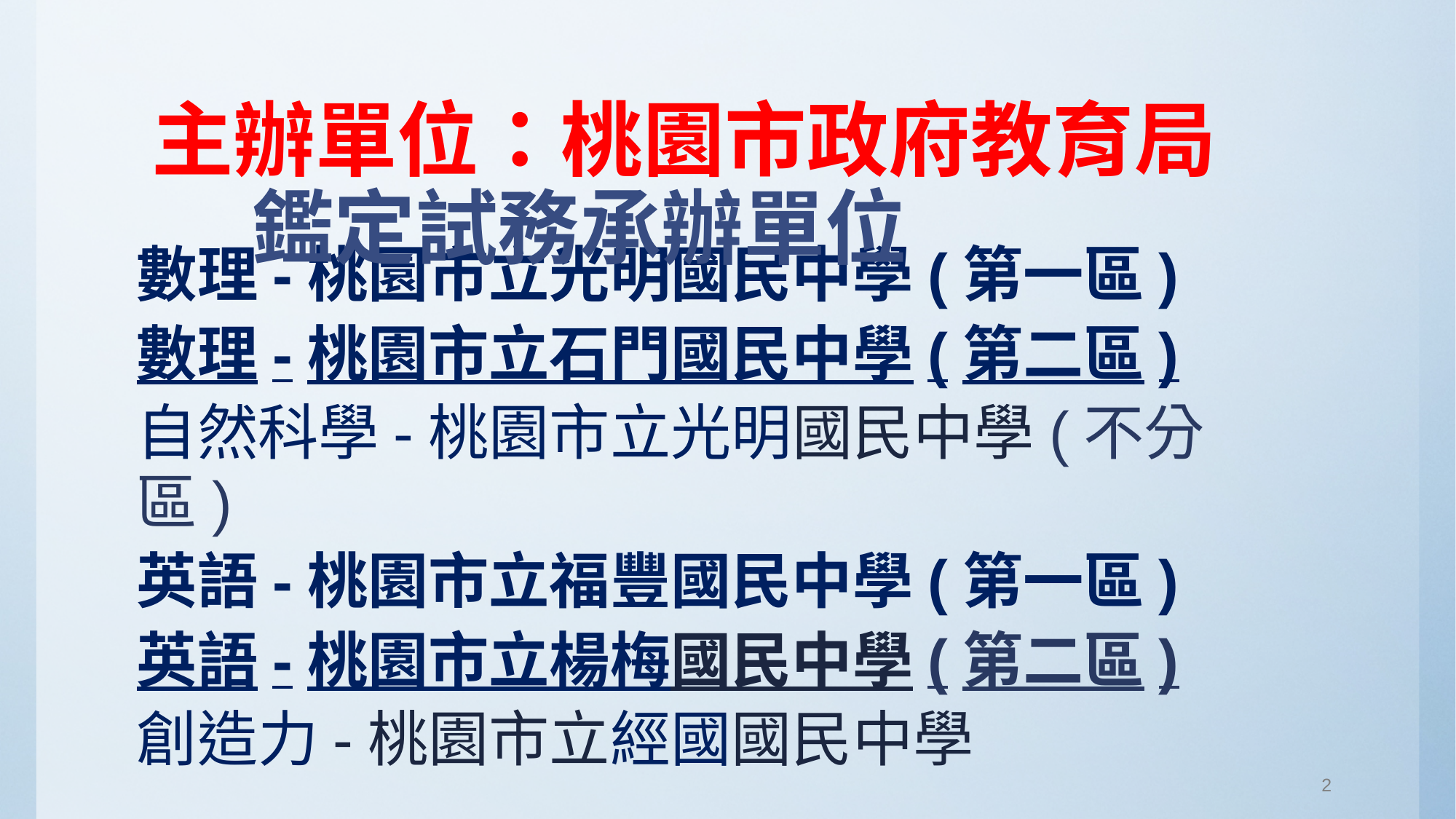

主辦單位：桃園市政府教育局
# 鑑定試務承辦單位

數理-桃園市立光明國民中學(第一區)
數理-桃園市立石門國民中學(第二區)
自然科學-桃園市立光明國民中學(不分區)
英語-桃園市立福豐國民中學(第一區)
英語-桃園市立楊梅國民中學(第二區)
創造力-桃園市立經國國民中學
2